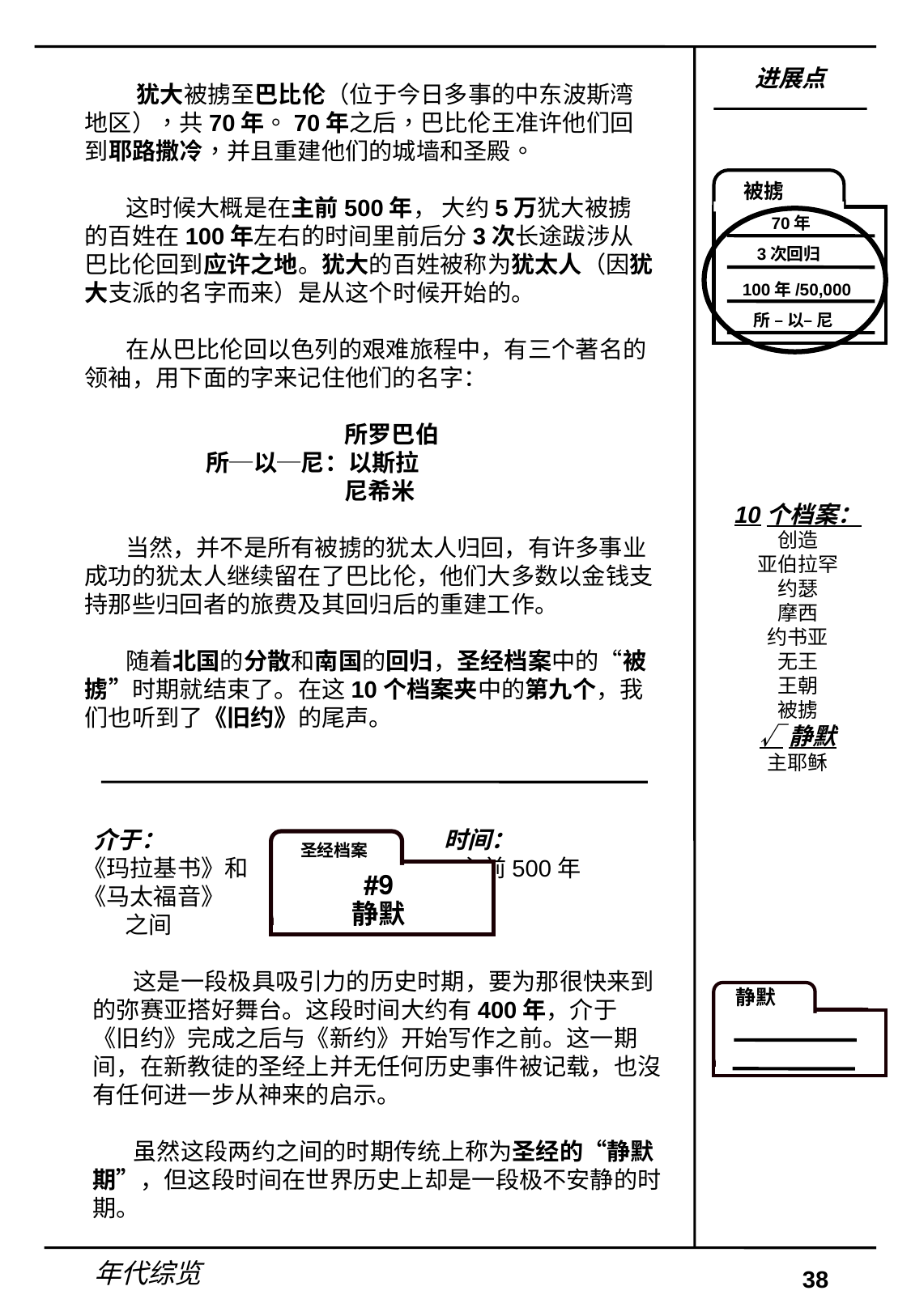

进展点

 犹大被掳至巴比伦（位于今日多事的中东波斯湾地区），共70年。70年之后，巴比伦王准许他们回到耶路撒冷，并且重建他们的城墙和圣殿。

这时候大概是在主前500年， 大约5万犹大被掳的百姓在100年左右的时间里前后分3次长途跋涉从巴比伦回到应许之地。犹大的百姓被称为犹太人（因犹大支派的名字而来）是从这个时候开始的。

在从巴比伦回以色列的艰难旅程中，有三个著名的领袖，用下面的字来记住他们的名字：
						  所罗巴伯
	所─以─尼：以斯拉
		  尼希米

当然，并不是所有被掳的犹太人归回，有许多事业成功的犹太人继续留在了巴比伦，他们大多数以金钱支持那些归回者的旅费及其回归后的重建工作。

随着北国的分散和南国的回归，圣经档案中的“被掳”时期就结束了。在这10个档案夹中的第九个，我们也听到了《旧约》的尾声。

　被掳

70年
3次回归
100年/50,000
所 – 以– 尼

10个档案：
创造
亚伯拉罕
约瑟
摩西
约书亚
无王
王朝
被掳
√静默
主耶稣

 介于：                                                     时间：
《玛拉基书》和                                        主前500年
《马太福音》
       之间

#9
静默
圣经档案

这是一段极具吸引力的历史时期，要为那很快来到的弥赛亚搭好舞台。这段时间大约有400年，介于《旧约》完成之后与《新约》开始写作之前。这一期间，在新教徒的圣经上并无任何历史事件被记载，也沒有任何进一步从神来的启示。

虽然这段两约之间的时期传统上称为圣经的“静默期”，但这段时间在世界历史上却是一段极不安静的时期。

静默

年代综览
38